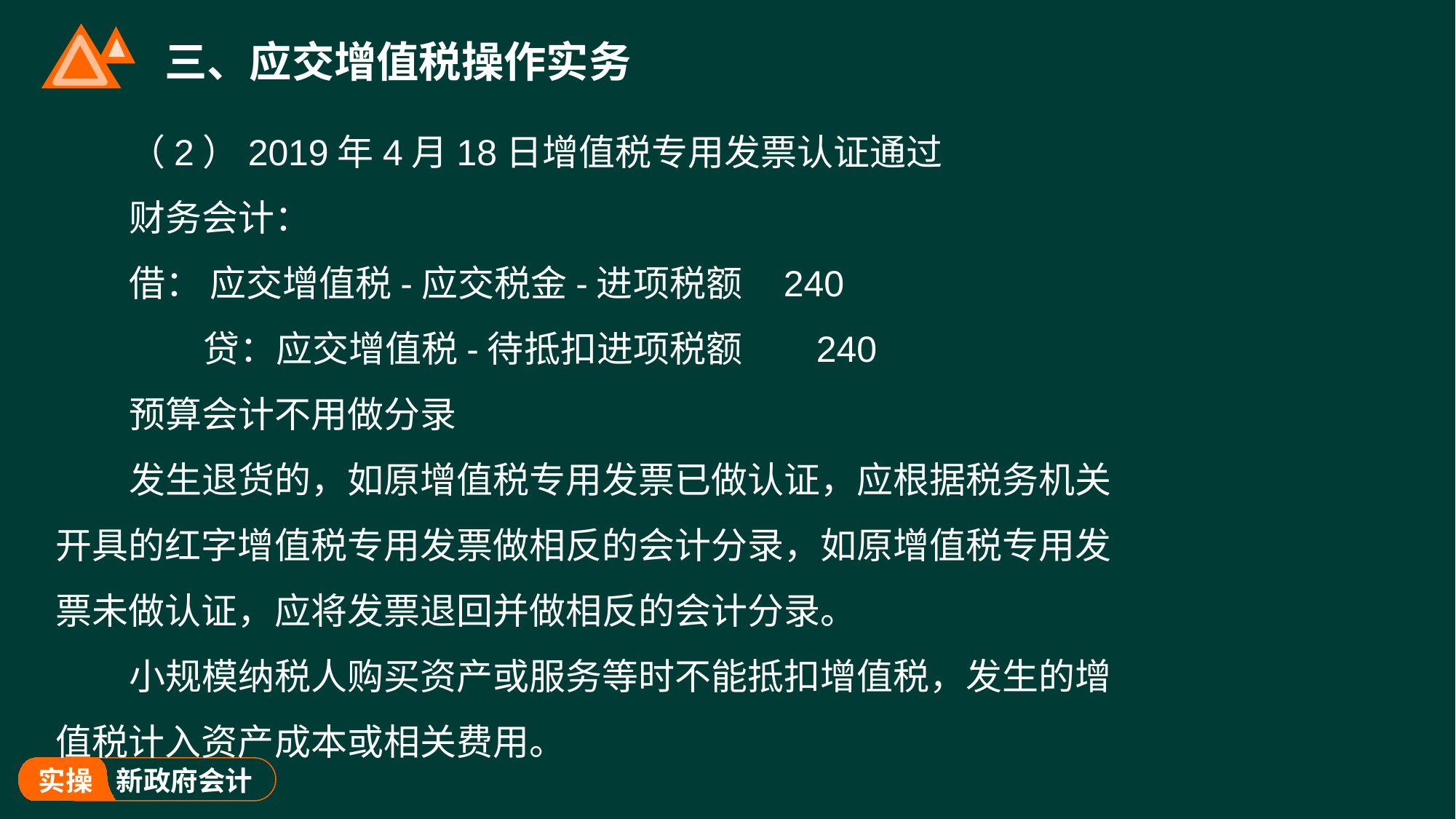

# 三、应交增值税操作实务
（2）2019年4月18日增值税专用发票认证通过
财务会计：
借： 应交增值税-应交税金-进项税额    240
        贷：应交增值税-待抵扣进项税额        240
预算会计不用做分录
发生退货的，如原增值税专用发票已做认证，应根据税务机关开具的红字增值税专用发票做相反的会计分录，如原增值税专用发票未做认证，应将发票退回并做相反的会计分录。
小规模纳税人购买资产或服务等时不能抵扣增值税，发生的增值税计入资产成本或相关费用。